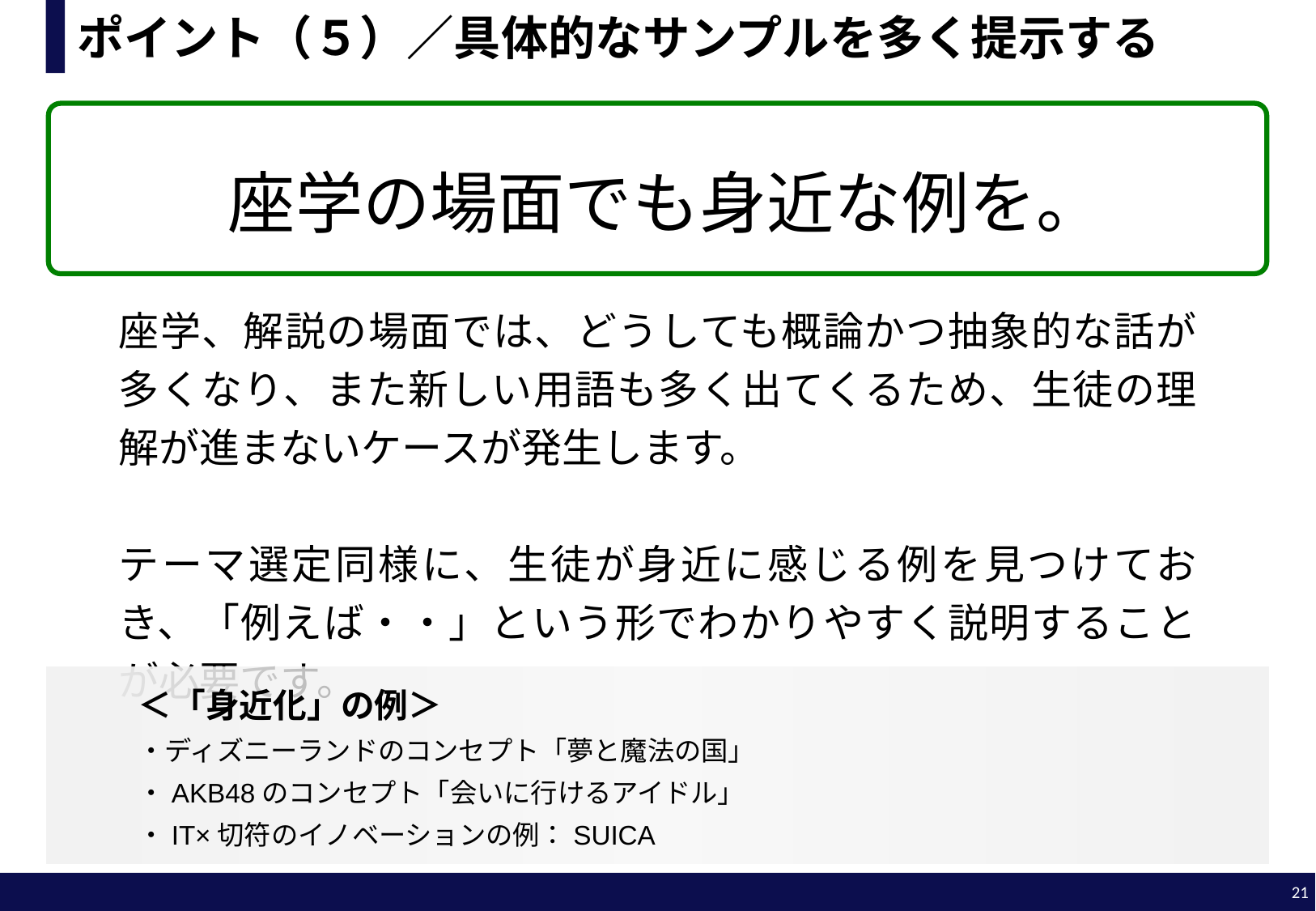

# ポイント（５）／具体的なサンプルを多く提示する
座学の場面でも身近な例を。
座学、解説の場面では、どうしても概論かつ抽象的な話が多くなり、また新しい用語も多く出てくるため、生徒の理解が進まないケースが発生します。

テーマ選定同様に、生徒が身近に感じる例を見つけておき、「例えば・・」という形でわかりやすく説明することが必要です。

＜「身近化」の例＞
・ディズニーランドのコンセプト「夢と魔法の国」
・AKB48のコンセプト「会いに行けるアイドル」
・IT×切符のイノベーションの例：SUICA